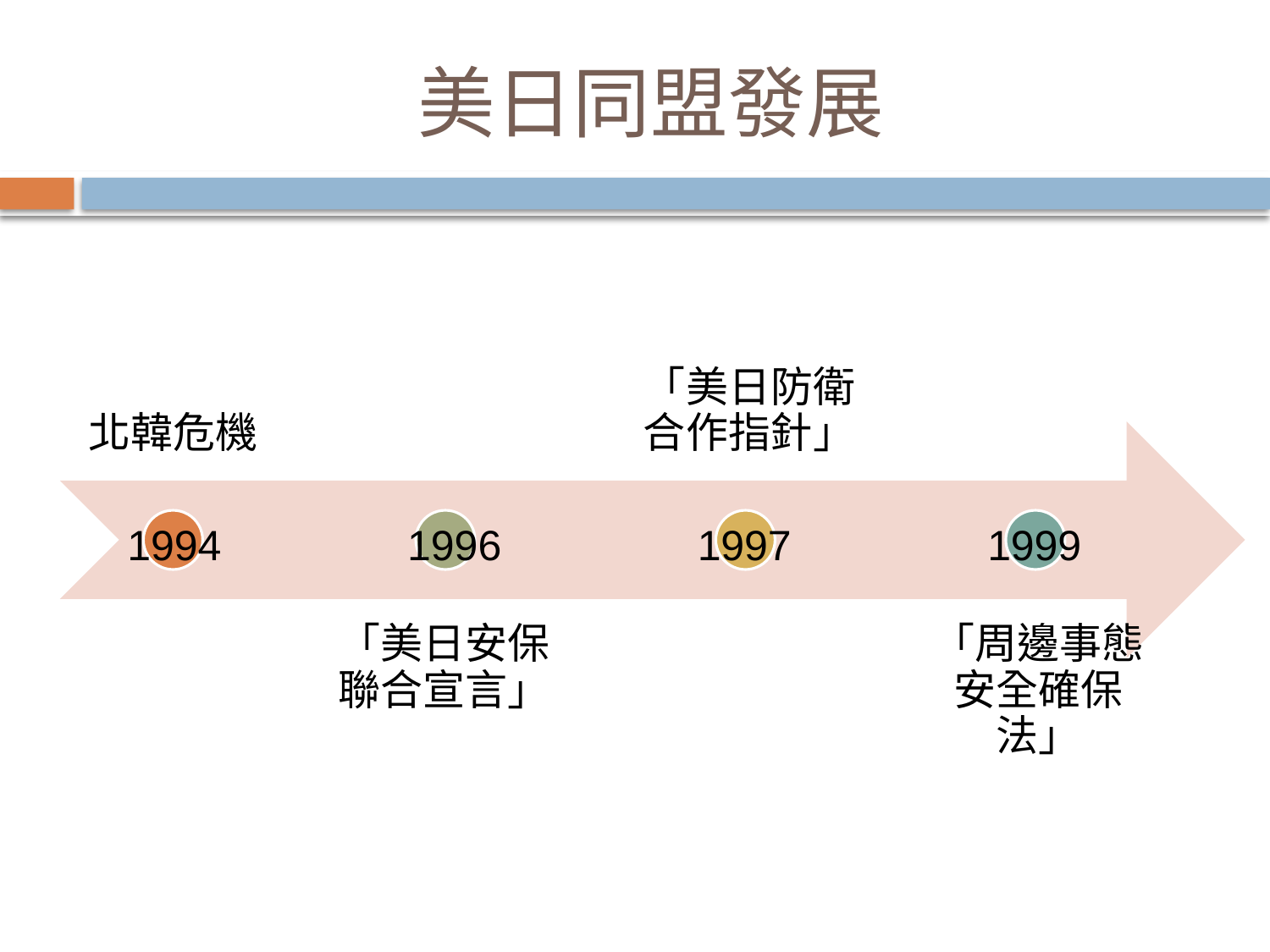

# 美日同盟發展

北韓危機
「美日安保聯合宣言」
「美日防衛合作指針」
「周邊事態安全確保法」
1994
1996
1997
1999